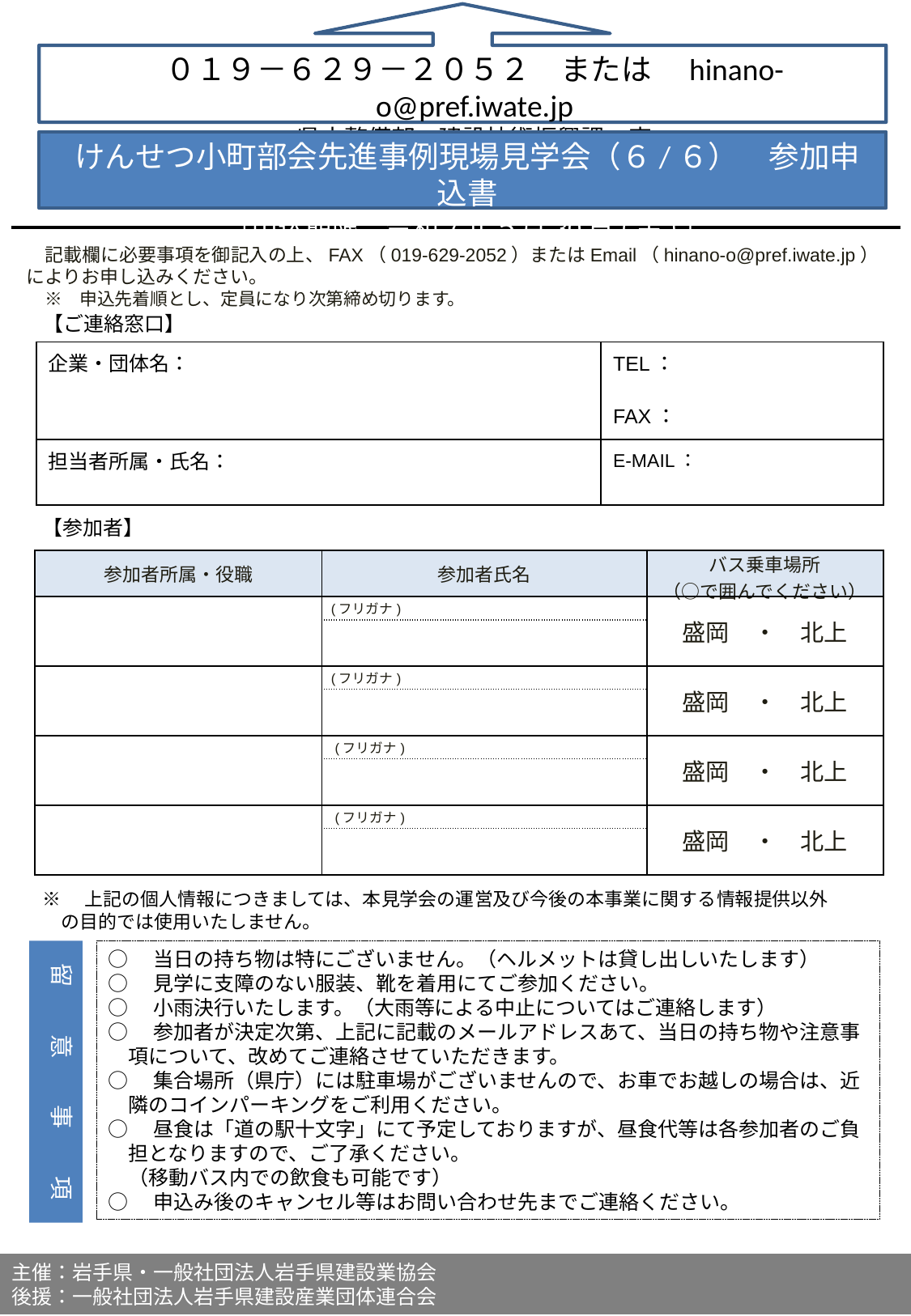

０１９－６２９－２０５２　または　hinano-o@pref.iwate.jp
県土整備部　建設技術振興課　宛

けんせつ小町部会先進事例現場見学会（６/６）　参加申込書
［申込期限：令和７年５月30日(金)］

　記載欄に必要事項を御記入の上、FAX（019-629-2052）またはEmail（hinano-o@pref.iwate.jp）
によりお申し込みください。
　※　申込先着順とし、定員になり次第締め切ります。
【ご連絡窓口】
| 企業・団体名： | TEL： FAX： |
| --- | --- |
| 担当者所属・氏名： | E-MAIL： |
【参加者】
| 参加者所属・役職 | 参加者氏名 | バス乗車場所 （○で囲んでください） |
| --- | --- | --- |
|  | (フリガナ) | 盛岡　・　北上 |
|  |  |  |
|  | (フリガナ) | 盛岡　・　北上 |
|  |  |  |
|  | (フリガナ) | 盛岡　・　北上 |
|  |  |  |
|  | (フリガナ) | 盛岡　・　北上 |
|  |  |  |
※　上記の個人情報につきましては、本見学会の運営及び今後の本事業に関する情報提供以外
　の目的では使用いたしません。
○　当日の持ち物は特にございません。（ヘルメットは貸し出しいたします）
○　見学に支障のない服装、靴を着用にてご参加ください。
○　小雨決行いたします。（大雨等による中止についてはご連絡します）
○　参加者が決定次第、上記に記載のメールアドレスあて、当日の持ち物や注意事
　項について、改めてご連絡させていただきます。
○　集合場所（県庁）には駐車場がございませんので、お車でお越しの場合は、近
　隣のコインパーキングをご利用ください。
○　昼食は「道の駅十文字」にて予定しておりますが、昼食代等は各参加者のご負
　担となりますので、ご了承ください。
　（移動バス内での飲食も可能です）
○　申込み後のキャンセル等はお問い合わせ先までご連絡ください。
留　　意　　事　　項
主催：岩手県・一般社団法人岩手県建設業協会
後援：一般社団法人岩手県建設産業団体連合会